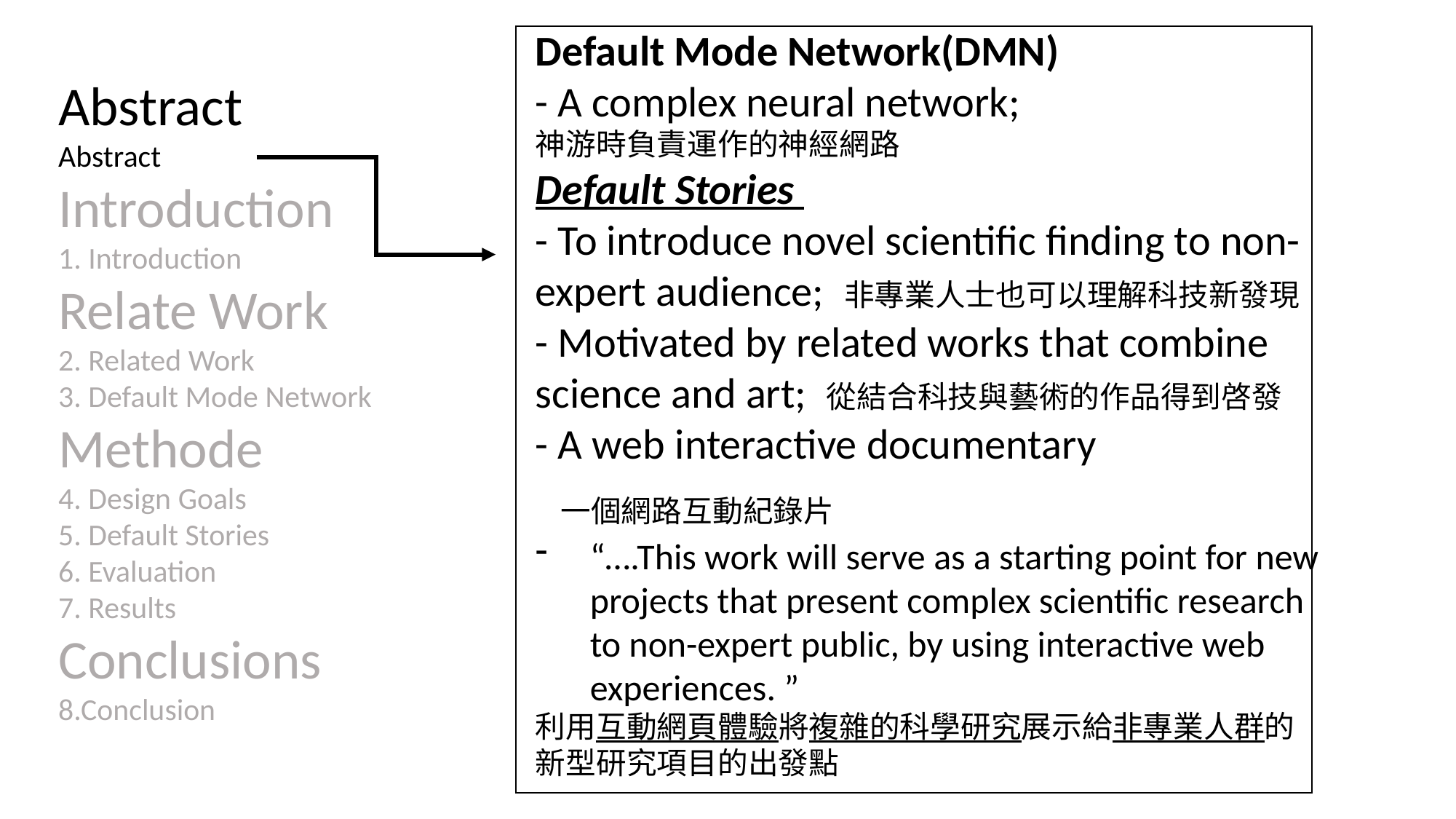

Default Mode Network(DMN)
- A complex neural network;
神游時負責運作的神經網路
Default Stories
- To introduce novel scientific finding to non-expert audience; 非專業人士也可以理解科技新發現
- Motivated by related works that combine science and art; 從結合科技與藝術的作品得到啓發
- A web interactive documentary
 一個網路互動紀錄片
“….This work will serve as a starting point for new projects that present complex scientific research to non-expert public, by using interactive web experiences. ”
利用互動網頁體驗將複雜的科學研究展示給非專業人群的新型研究項目的出發點

Abstract
Abstract
Introduction
1. Introduction
Relate Work
2. Related Work
3. Default Mode Network
Methode
4. Design Goals
5. Default Stories
6. Evaluation
7. Results
Conclusions
8.Conclusion